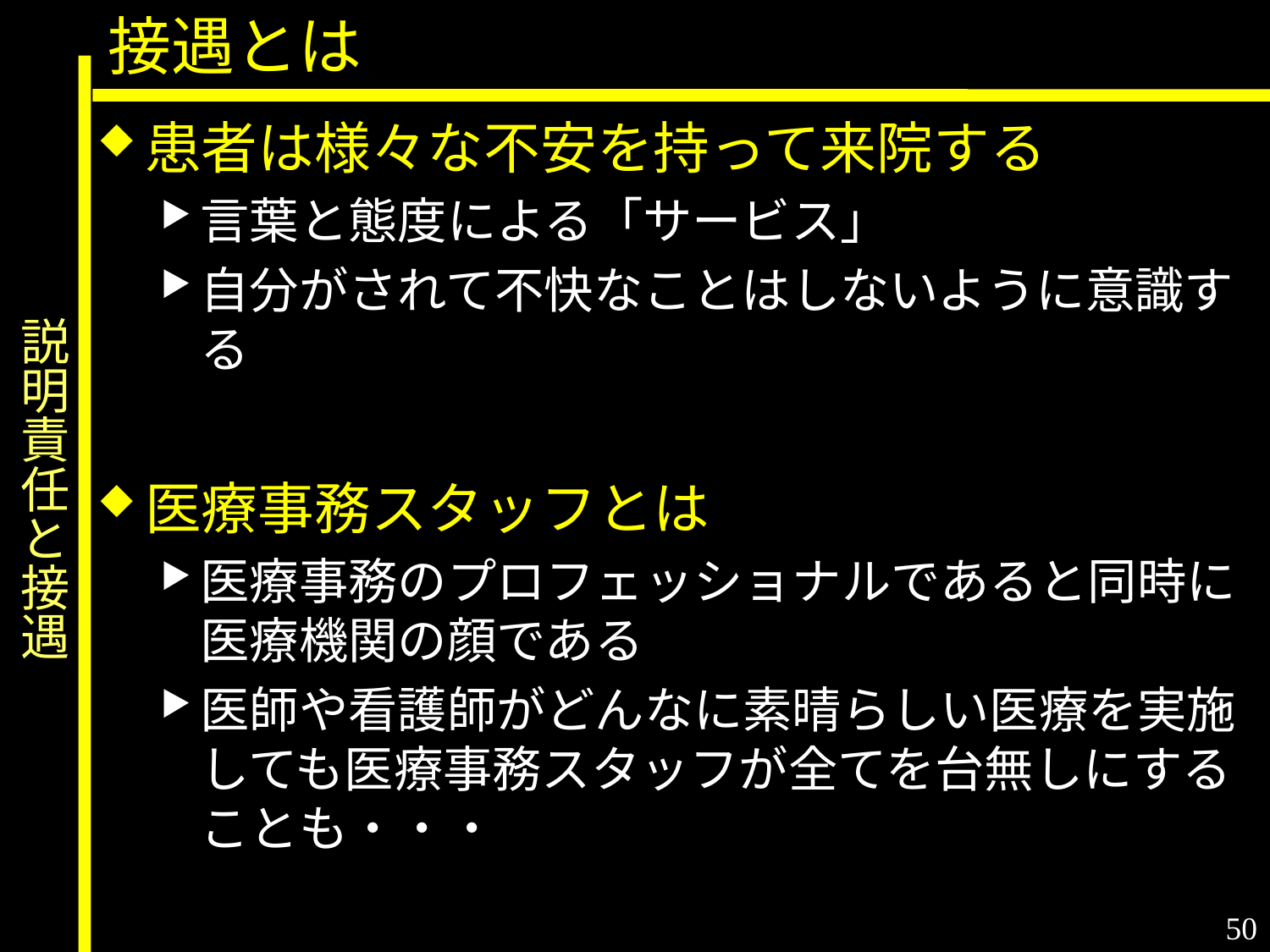

接遇とは

患者は様々な不安を持って来院する
言葉と態度による「サービス」
自分がされて不快なことはしないように意識する

医療事務スタッフとは
医療事務のプロフェッショナルであると同時に医療機関の顔である
医師や看護師がどんなに素晴らしい医療を実施しても医療事務スタッフが全てを台無しにすることも・・・

# 説明責任と接遇
50